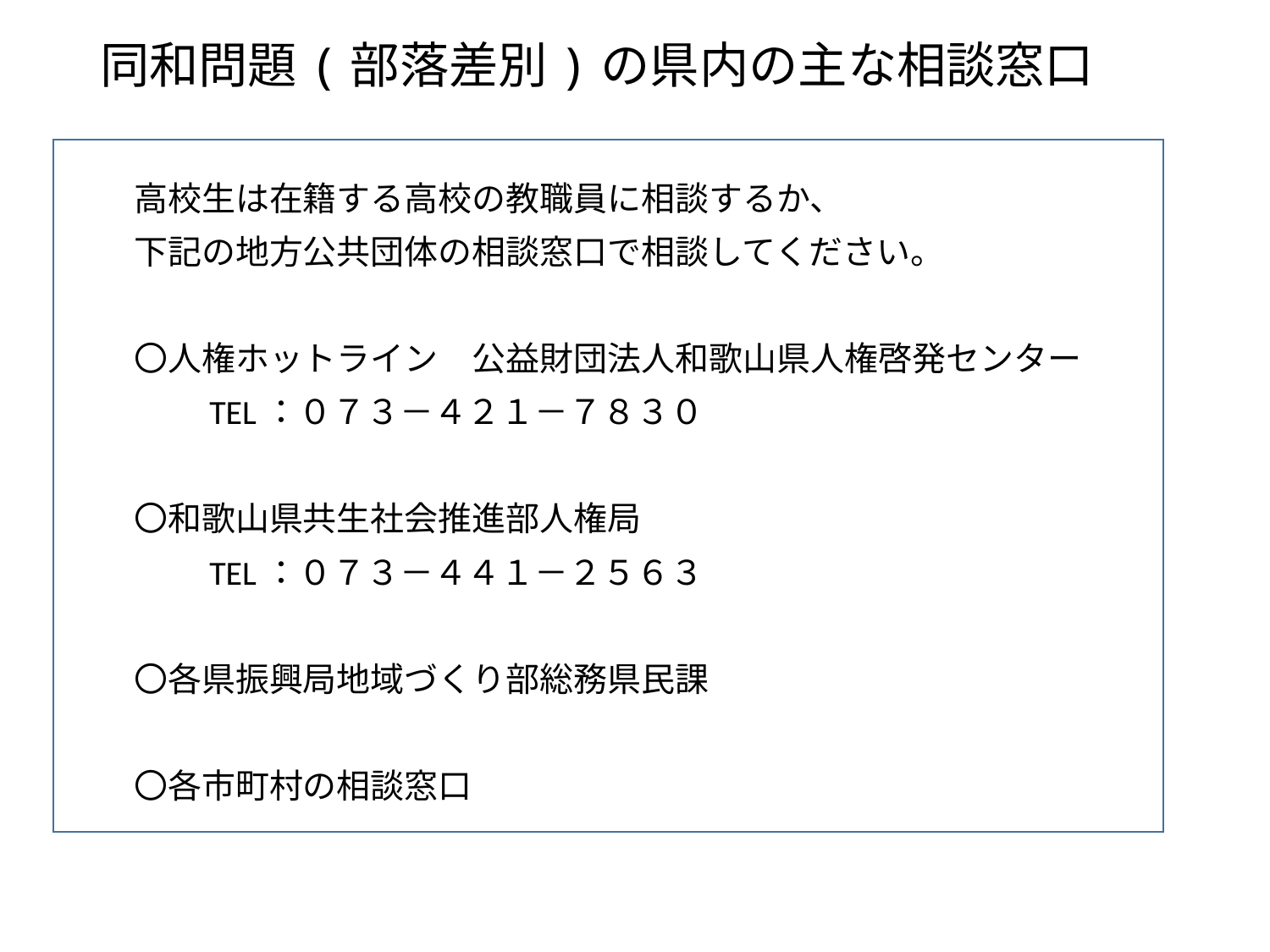

# 同和問題(部落差別)の県内の主な相談窓口

　高校生は在籍する高校の教職員に相談するか、
　下記の地方公共団体の相談窓口で相談してください。

　〇人権ホットライン　公益財団法人和歌山県人権啓発センター
　　　TEL：０７３－４２１－７８３０

　〇和歌山県共生社会推進部人権局
　　　TEL：０７３－４４１－２５６３

　〇各県振興局地域づくり部総務県民課

　〇各市町村の相談窓口